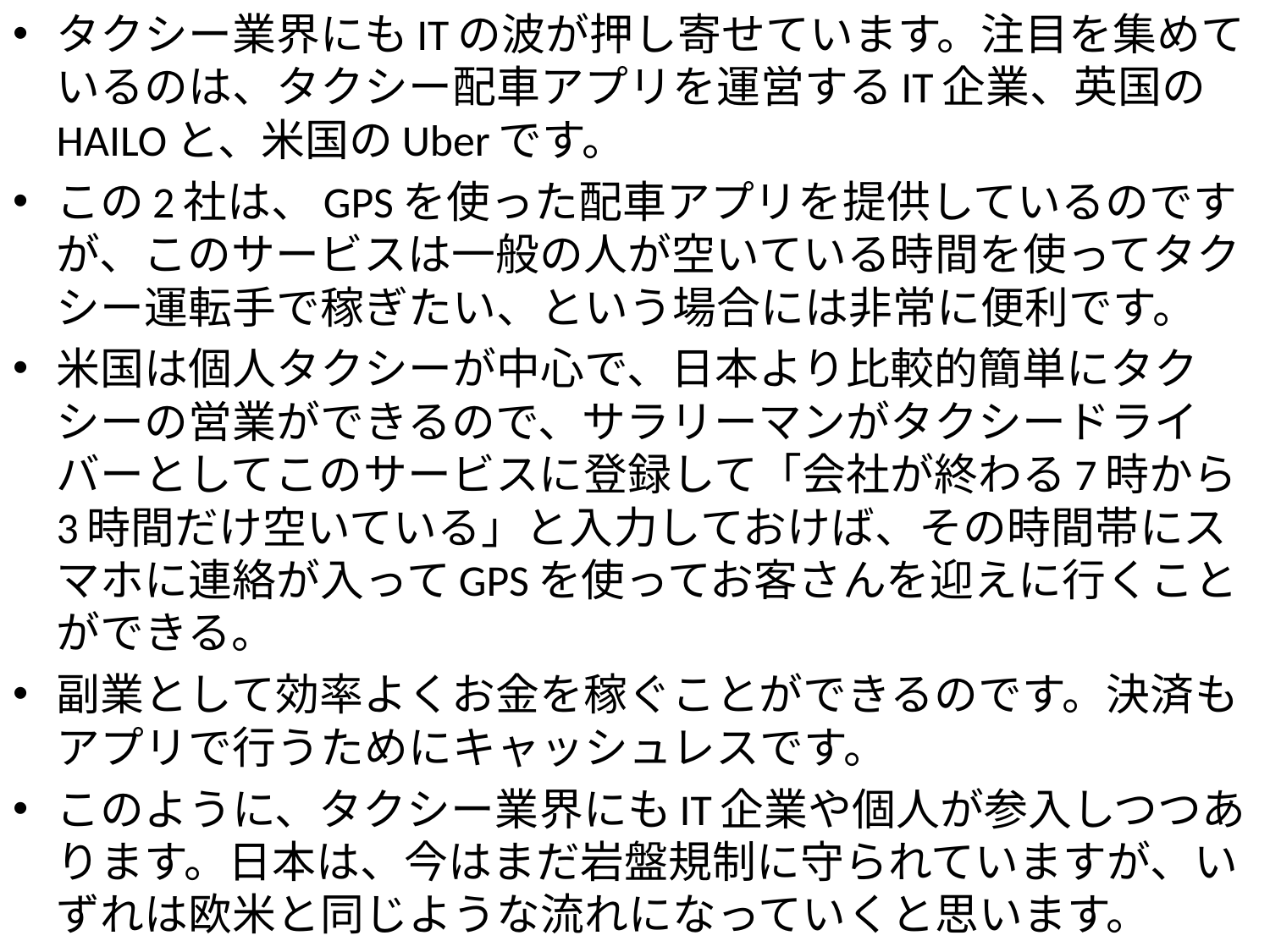

タクシー業界にもITの波が押し寄せています。注目を集めているのは、タクシー配車アプリを運営するIT企業、英国のHAILOと、米国のUberです。
この2社は、GPSを使った配車アプリを提供しているのですが、このサービスは一般の人が空いている時間を使ってタクシー運転手で稼ぎたい、という場合には非常に便利です。
米国は個人タクシーが中心で、日本より比較的簡単にタクシーの営業ができるので、サラリーマンがタクシードライバーとしてこのサービスに登録して「会社が終わる7時から3時間だけ空いている」と入力しておけば、その時間帯にスマホに連絡が入ってGPSを使ってお客さんを迎えに行くことができる。
副業として効率よくお金を稼ぐことができるのです。決済もアプリで行うためにキャッシュレスです。
このように、タクシー業界にもIT企業や個人が参入しつつあります。日本は、今はまだ岩盤規制に守られていますが、いずれは欧米と同じような流れになっていくと思います。